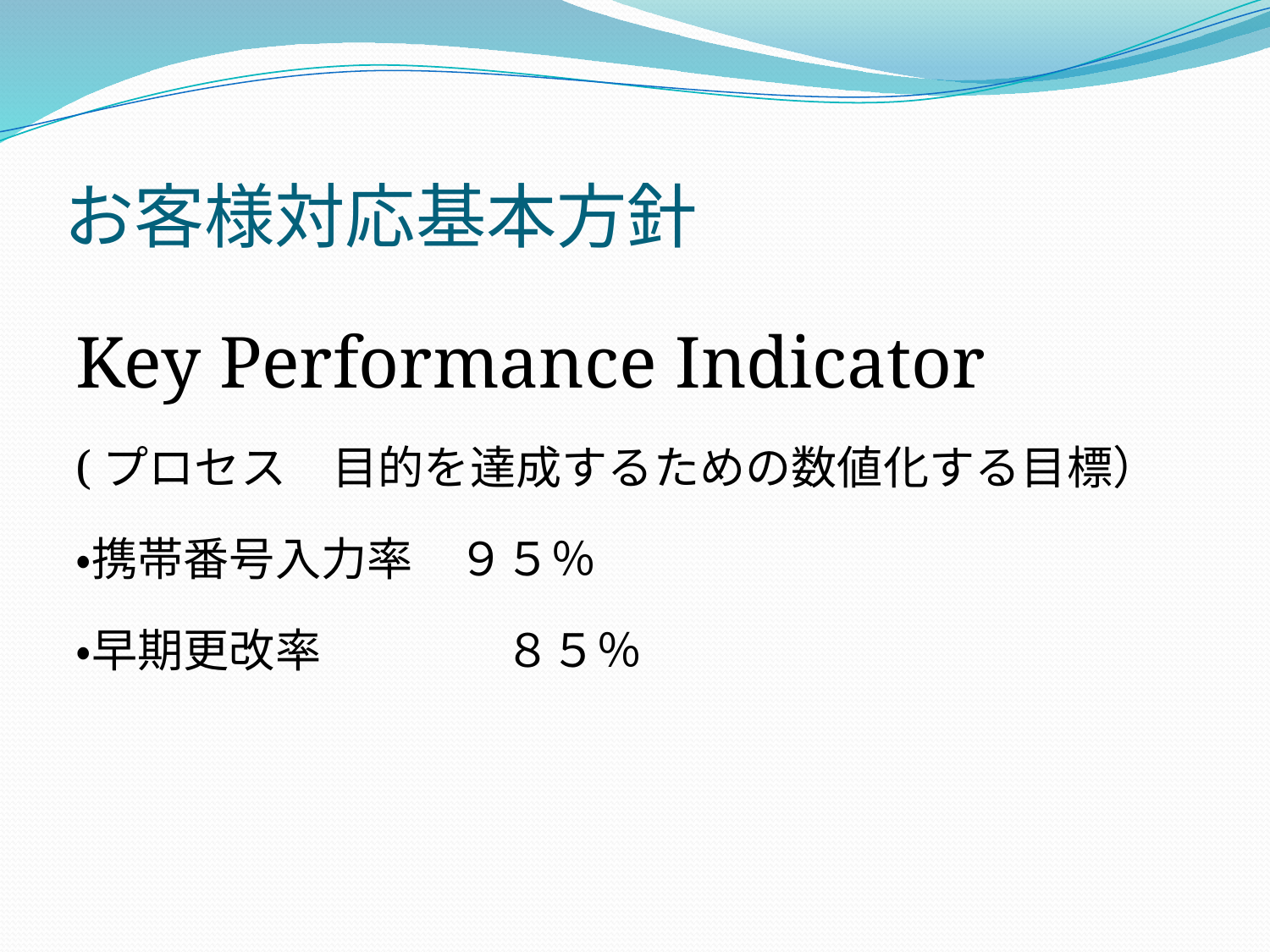

# お客様対応基本方針
Key Performance Indicator
(プロセス　目的を達成するための数値化する目標）
・携帯番号入力率　９５％
・早期更改率　　　　８５％